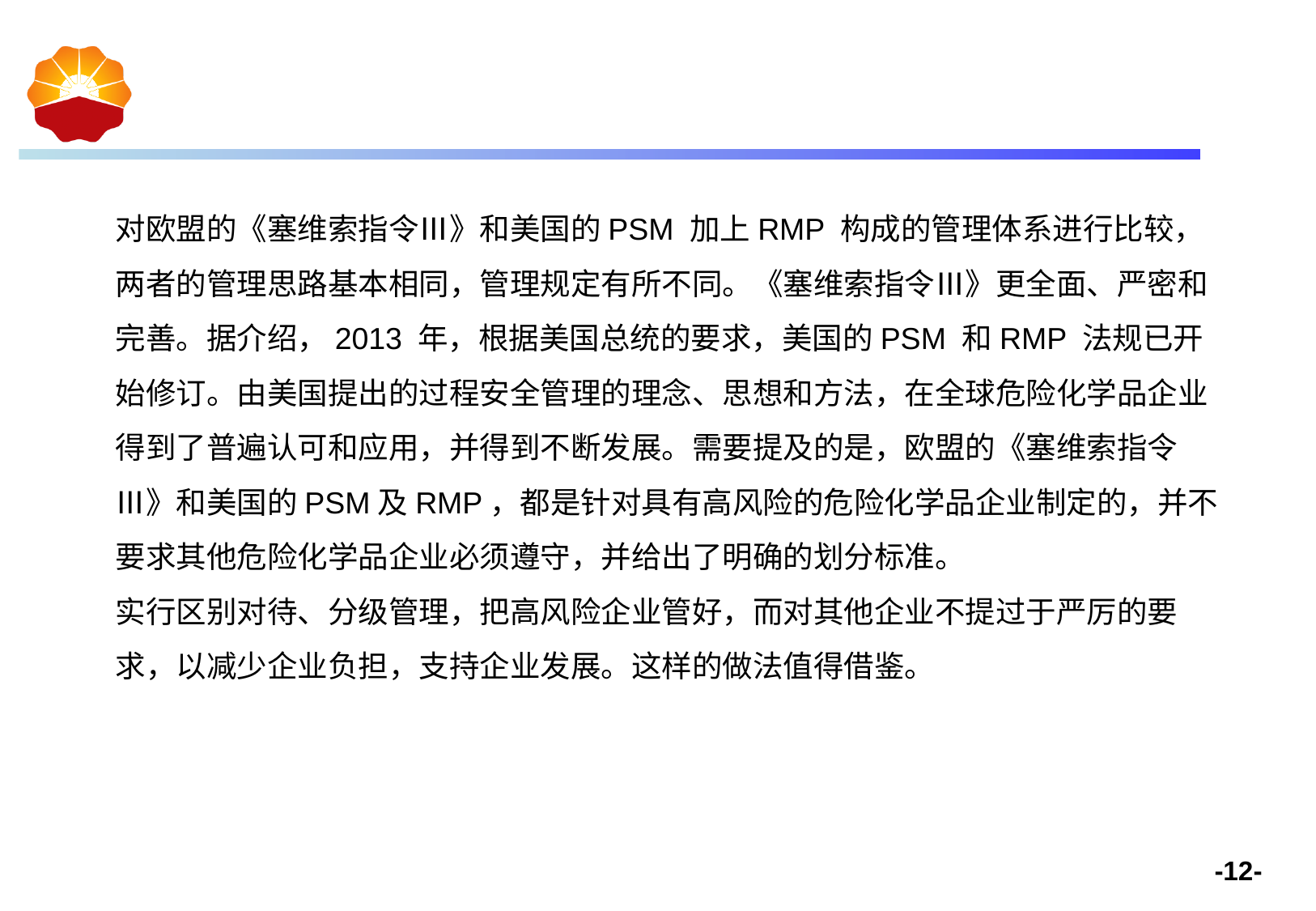

对欧盟的《塞维索指令Ⅲ》和美国的PSM 加上RMP 构成的管理体系进行比较，两者的管理思路基本相同，管理规定有所不同。《塞维索指令Ⅲ》更全面、严密和完善。据介绍，2013 年，根据美国总统的要求，美国的PSM 和RMP 法规已开始修订。由美国提出的过程安全管理的理念、思想和方法，在全球危险化学品企业得到了普遍认可和应用，并得到不断发展。需要提及的是，欧盟的《塞维索指令Ⅲ》和美国的PSM及RMP，都是针对具有高风险的危险化学品企业制定的，并不要求其他危险化学品企业必须遵守，并给出了明确的划分标准。
实行区别对待、分级管理，把高风险企业管好，而对其他企业不提过于严厉的要求，以减少企业负担，支持企业发展。这样的做法值得借鉴。